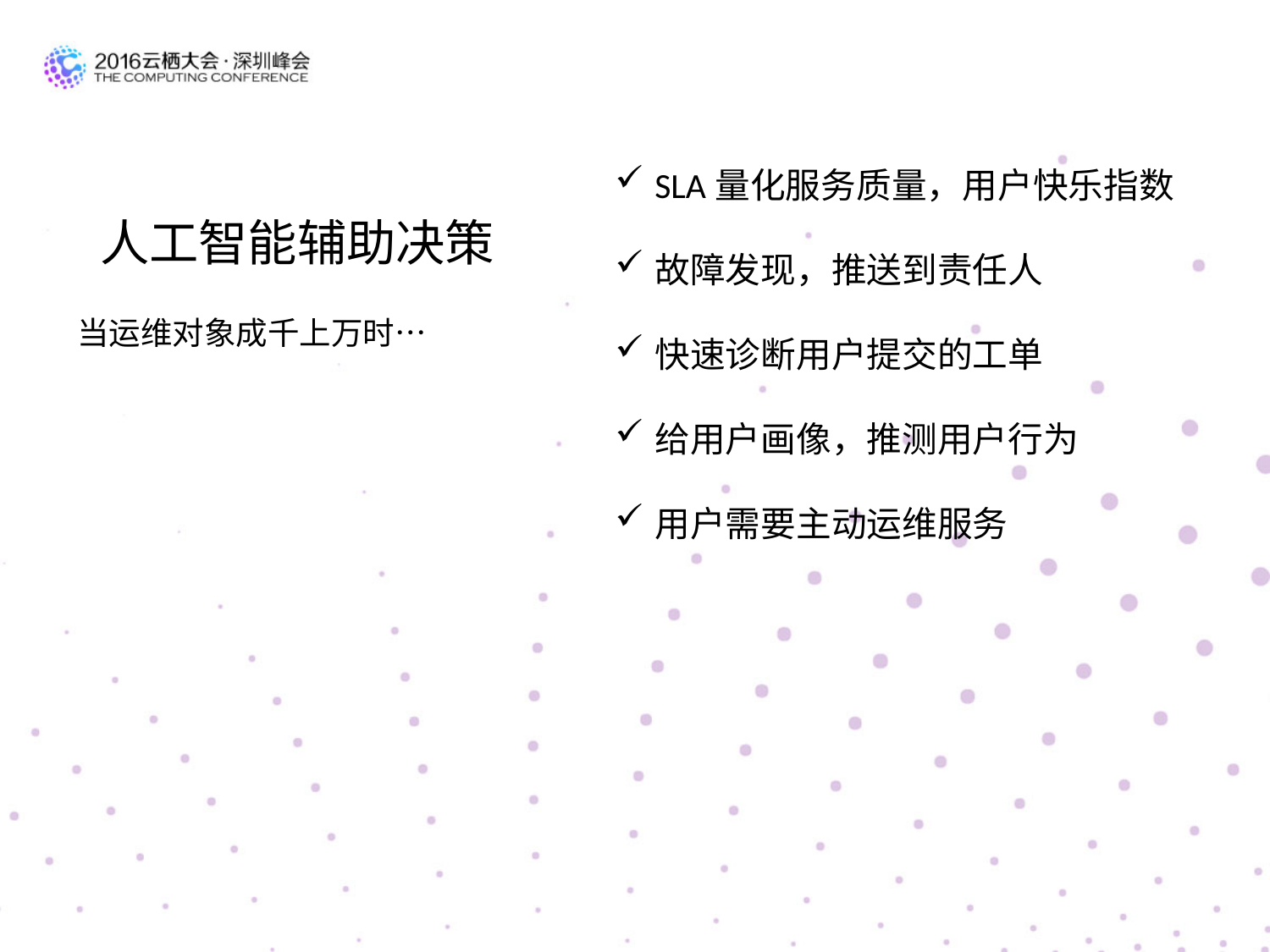

SLA量化服务质量，用户快乐指数

故障发现，推送到责任人
快速诊断用户提交的工单

给用户画像，推测用户行为

用户需要主动运维服务

# 人工智能辅助决策
当运维对象成千上万时…